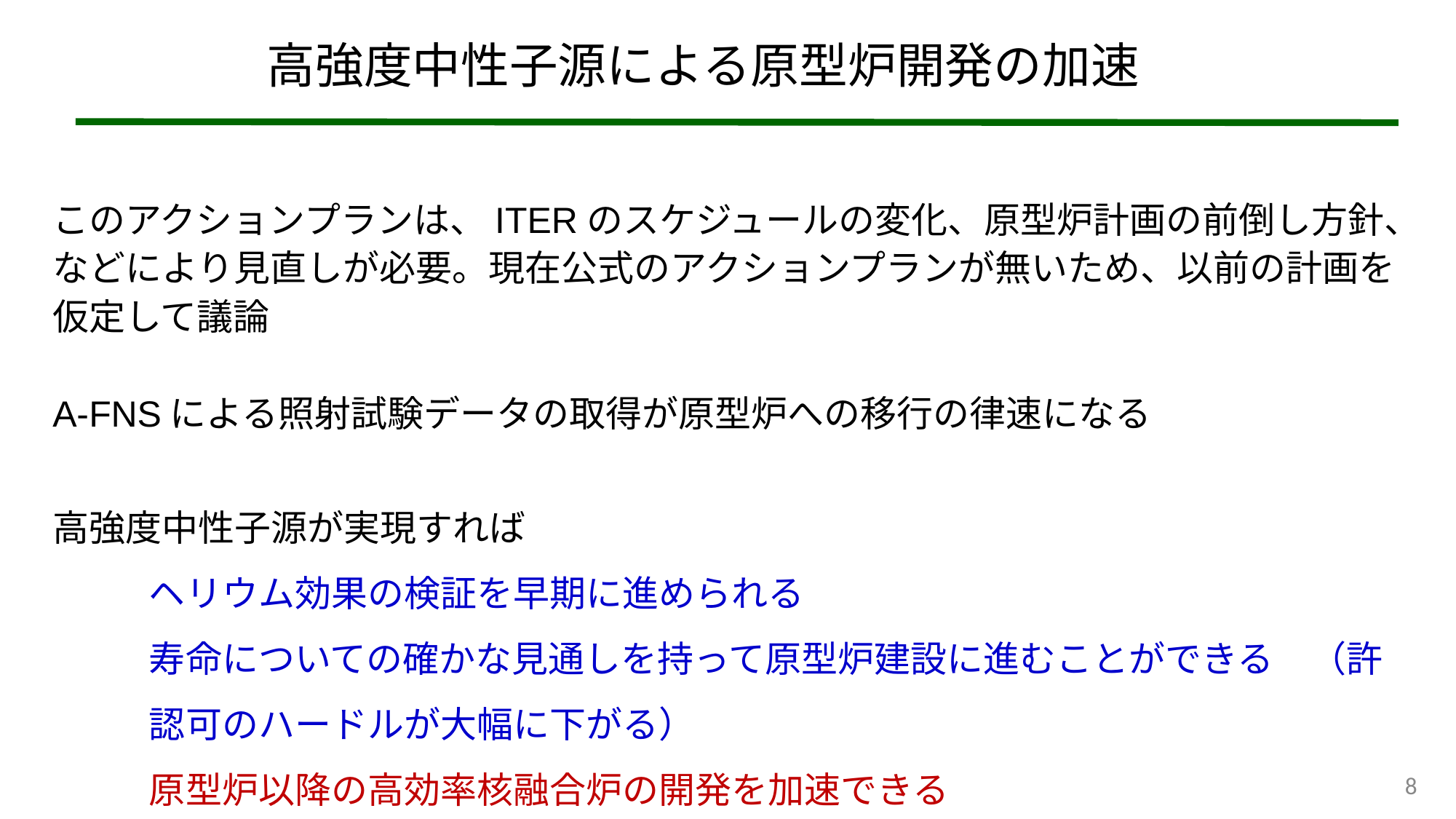

高強度中性子源による原型炉開発の加速

このアクションプランは、ITERのスケジュールの変化、原型炉計画の前倒し方針、などにより見直しが必要。現在公式のアクションプランが無いため、以前の計画を仮定して議論

A-FNSによる照射試験データの取得が原型炉への移行の律速になる

高強度中性子源が実現すれば
	ヘリウム効果の検証を早期に進められる
	寿命についての確かな見通しを持って原型炉建設に進むことができる　（許認可のハードルが大幅に下がる）
	原型炉以降の高効率核融合炉の開発を加速できる
8